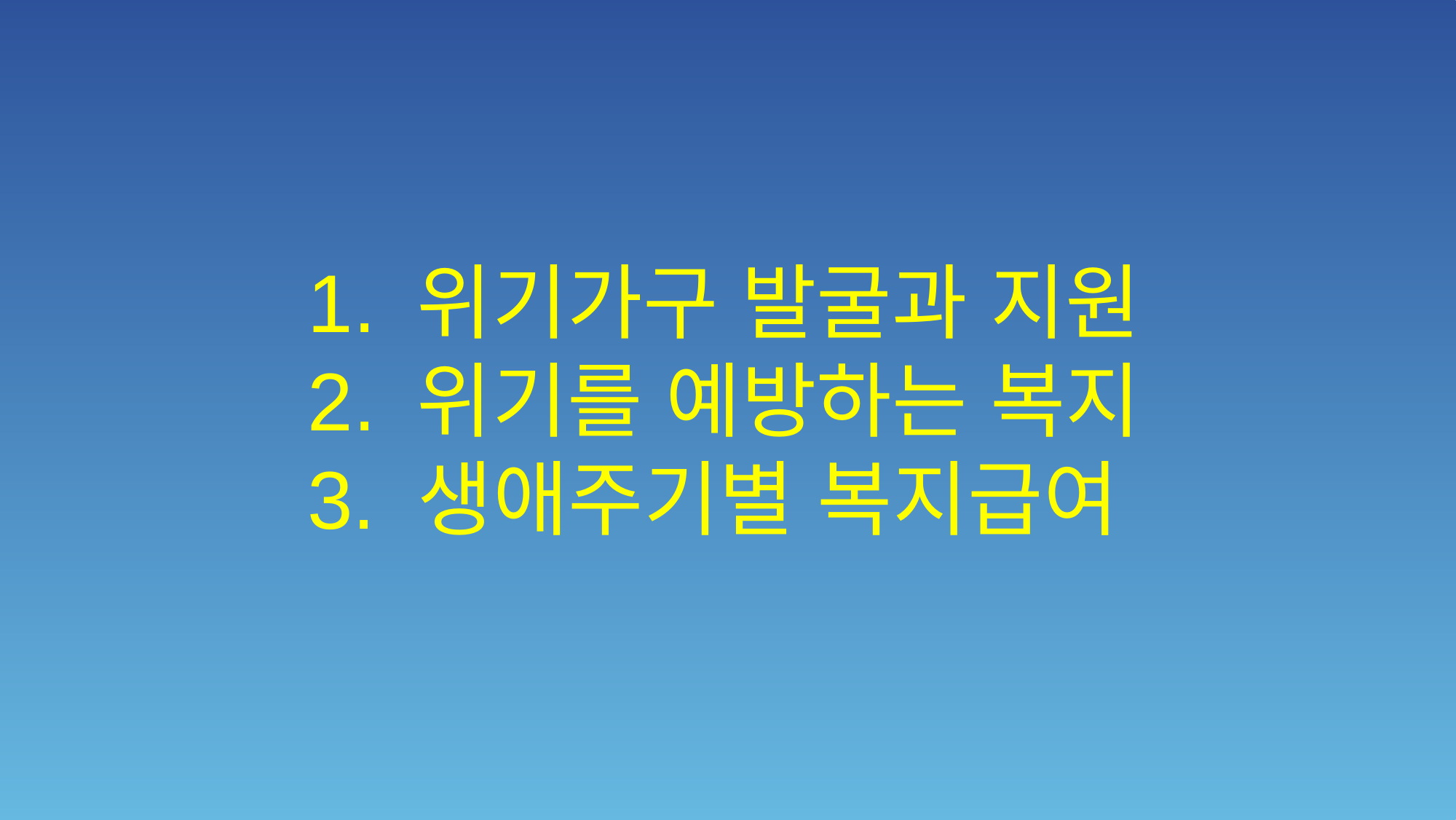

위기가구 발굴과 지원
위기를 예방하는 복지
3. 생애주기별 복지급여